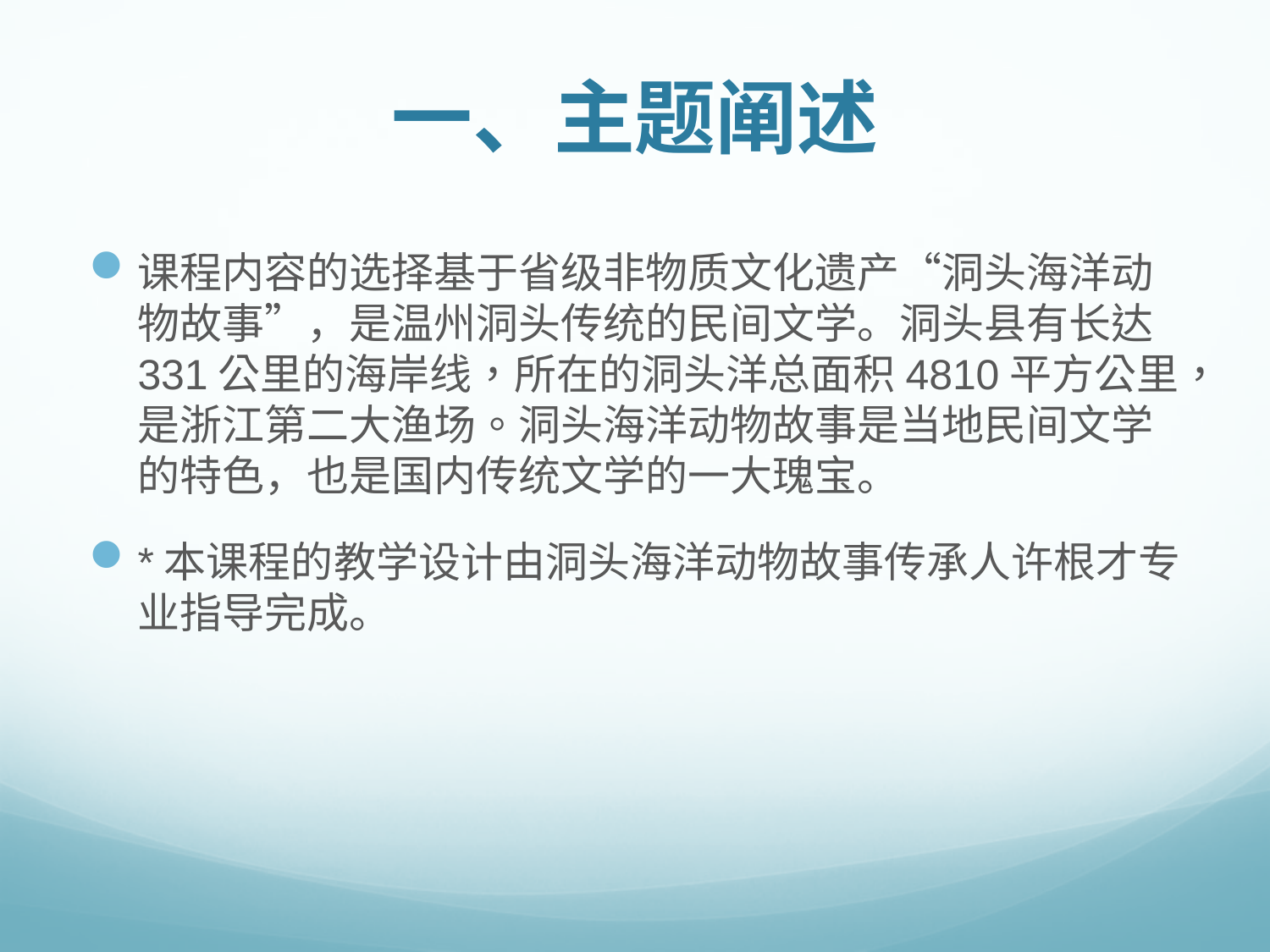

# 一、主题阐述
课程内容的选择基于省级非物质文化遗产“洞头海洋动物故事”，是温州洞头传统的民间文学。洞头县有长达331公里的海岸线，所在的洞头洋总面积4810平方公里，是浙江第二大渔场。洞头海洋动物故事是当地民间文学的特色，也是国内传统文学的一大瑰宝。
*本课程的教学设计由洞头海洋动物故事传承人许根才专业指导完成。